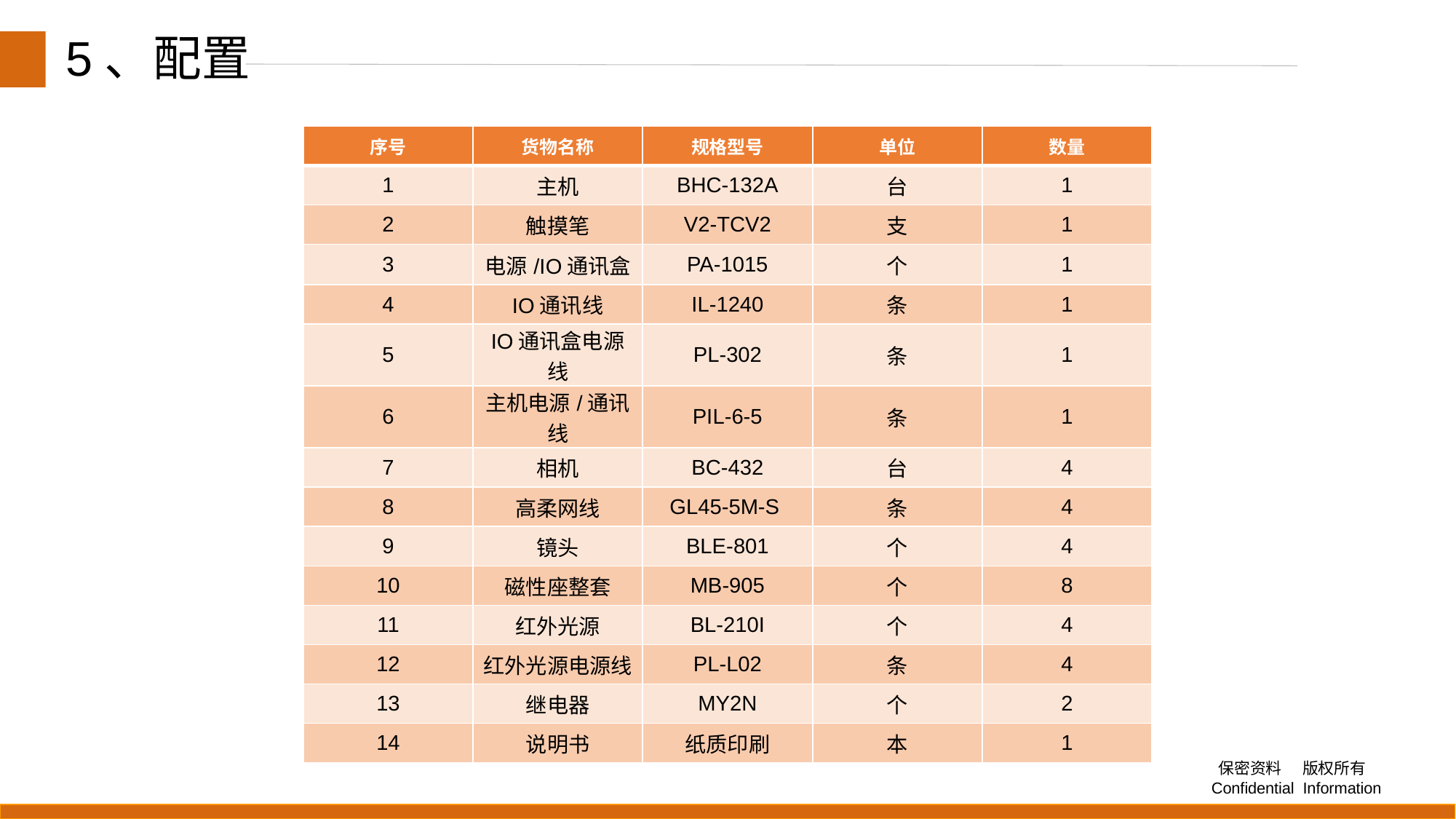

5、配置
| 序号 | 货物名称 | 规格型号 | 单位 | 数量 |
| --- | --- | --- | --- | --- |
| 1 | 主机 | BHC-132A | 台 | 1 |
| 2 | 触摸笔 | V2-TCV2 | 支 | 1 |
| 3 | 电源/IO通讯盒 | PA-1015 | 个 | 1 |
| 4 | IO通讯线 | IL-1240 | 条 | 1 |
| 5 | IO通讯盒电源线 | PL-302 | 条 | 1 |
| 6 | 主机电源/通讯线 | PIL-6-5 | 条 | 1 |
| 7 | 相机 | BC-432 | 台 | 4 |
| 8 | 高柔网线 | GL45-5M-S | 条 | 4 |
| 9 | 镜头 | BLE-801 | 个 | 4 |
| 10 | 磁性座整套 | MB-905 | 个 | 8 |
| 11 | 红外光源 | BL-210I | 个 | 4 |
| 12 | 红外光源电源线 | PL-L02 | 条 | 4 |
| 13 | 继电器 | MY2N | 个 | 2 |
| 14 | 说明书 | 纸质印刷 | 本 | 1 |